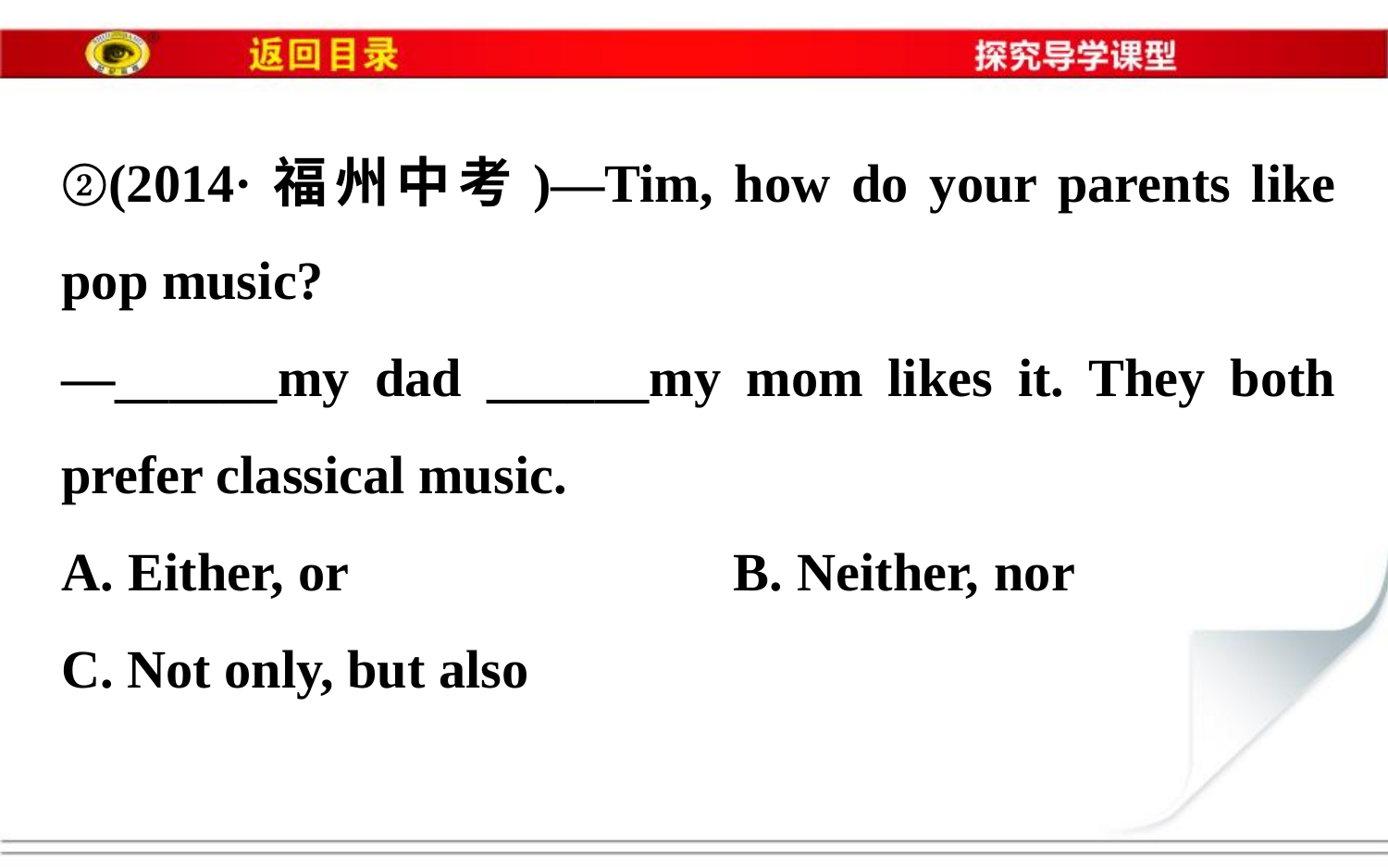

②(2014·福州中考)—Tim, how do your parents like pop music?
—______my dad ______my mom likes it. They both prefer classical music.
A. Either, or	                 B. Neither, nor	          C. Not only, but also